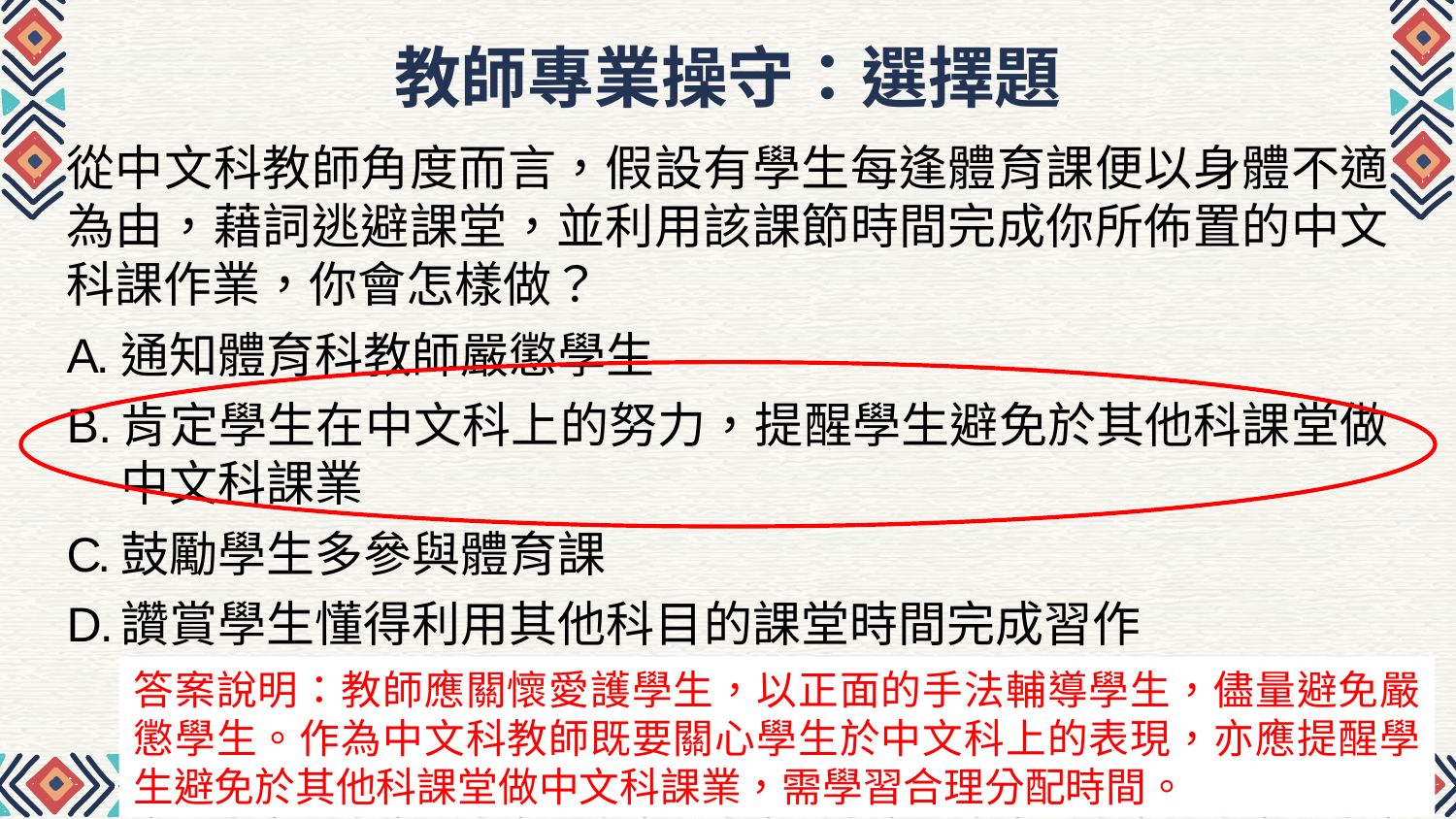

# 教師專業操守：選擇題
從中文科教師角度而言，假設有學生每逢體育課便以身體不適為由，藉詞逃避課堂，並利用該課節時間完成你所佈置的中文科課作業，你會怎樣做？
通知體育科教師嚴懲學生
肯定學生在中文科上的努力，提醒學生避免於其他科課堂做中文科課業
鼓勵學生多參與體育課
讚賞學生懂得利用其他科目的課堂時間完成習作

答案說明：教師應關懷愛護學生，以正面的手法輔導學生，儘量避免嚴懲學生。作為中文科教師既要關心學生於中文科上的表現，亦應提醒學生避免於其他科課堂做中文科課業，需學習合理分配時間。